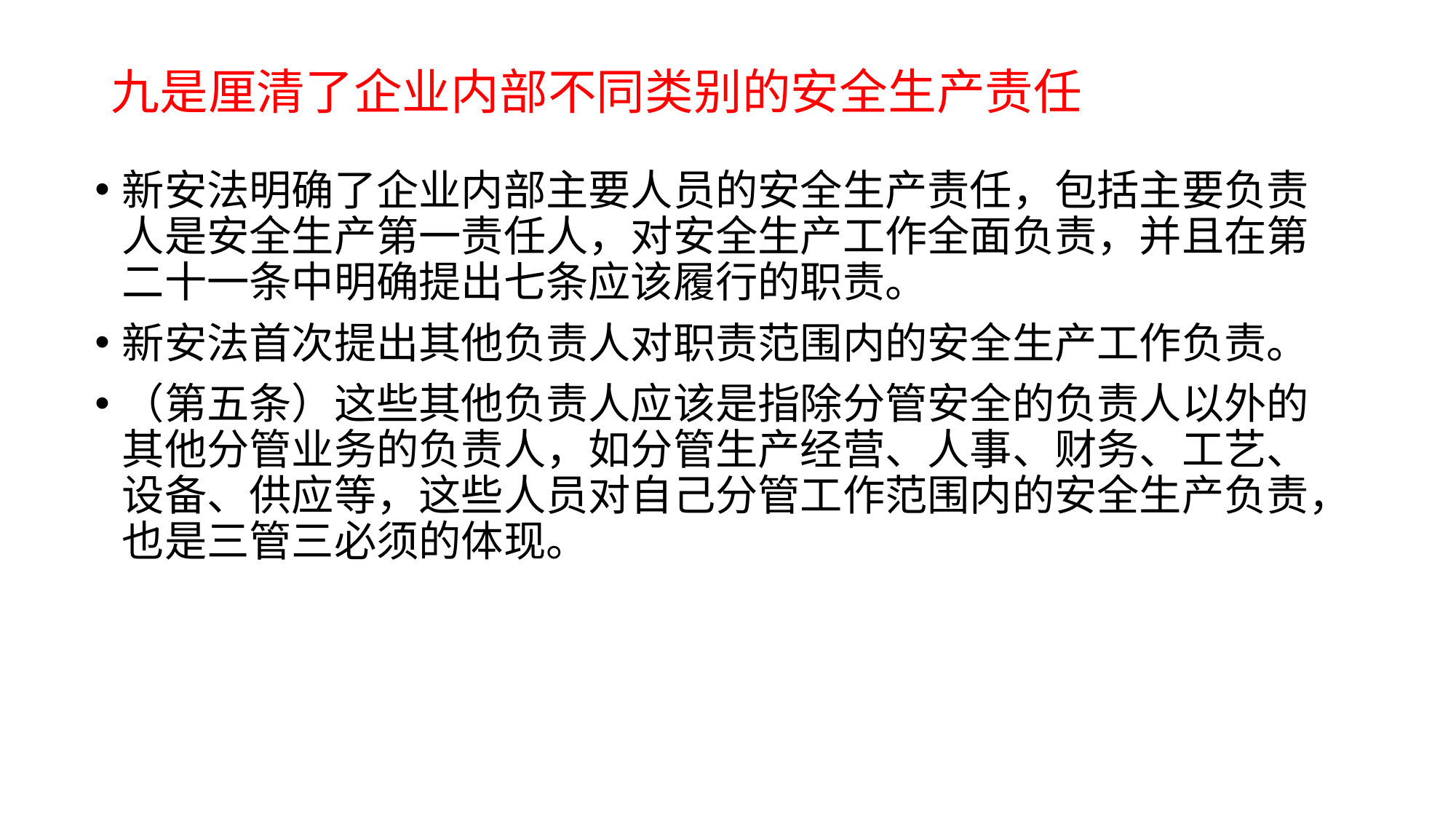

# 九是厘清了企业内部不同类别的安全生产责任
新安法明确了企业内部主要人员的安全生产责任，包括主要负责人是安全生产第一责任人，对安全生产工作全面负责，并且在第二十一条中明确提出七条应该履行的职责。
新安法首次提出其他负责人对职责范围内的安全生产工作负责。
（第五条）这些其他负责人应该是指除分管安全的负责人以外的其他分管业务的负责人，如分管生产经营、人事、财务、工艺、设备、供应等，这些人员对自己分管工作范围内的安全生产负责，也是三管三必须的体现。
95